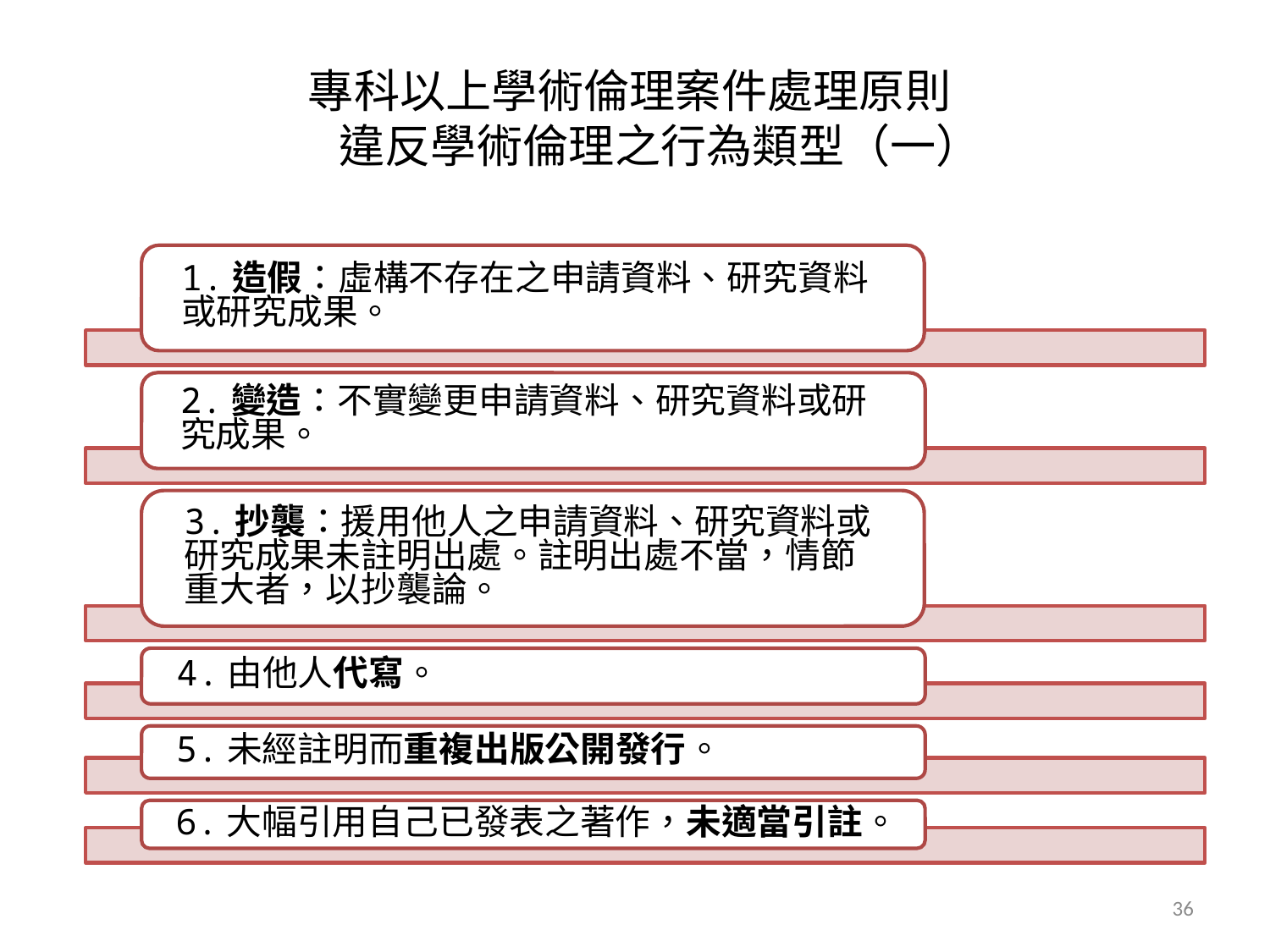

# 專科以上學術倫理案件處理原則 違反學術倫理之行為類型（一）
1.造假：虛構不存在之申請資料、研究資料或研究成果。
2.變造：不實變更申請資料、研究資料或研究成果。
3.抄襲：援用他人之申請資料、研究資料或研究成果未註明出處。註明出處不當，情節重大者，以抄襲論。
4.由他人代寫。
5.未經註明而重複出版公開發行。
6.大幅引用自己已發表之著作，未適當引註。
36